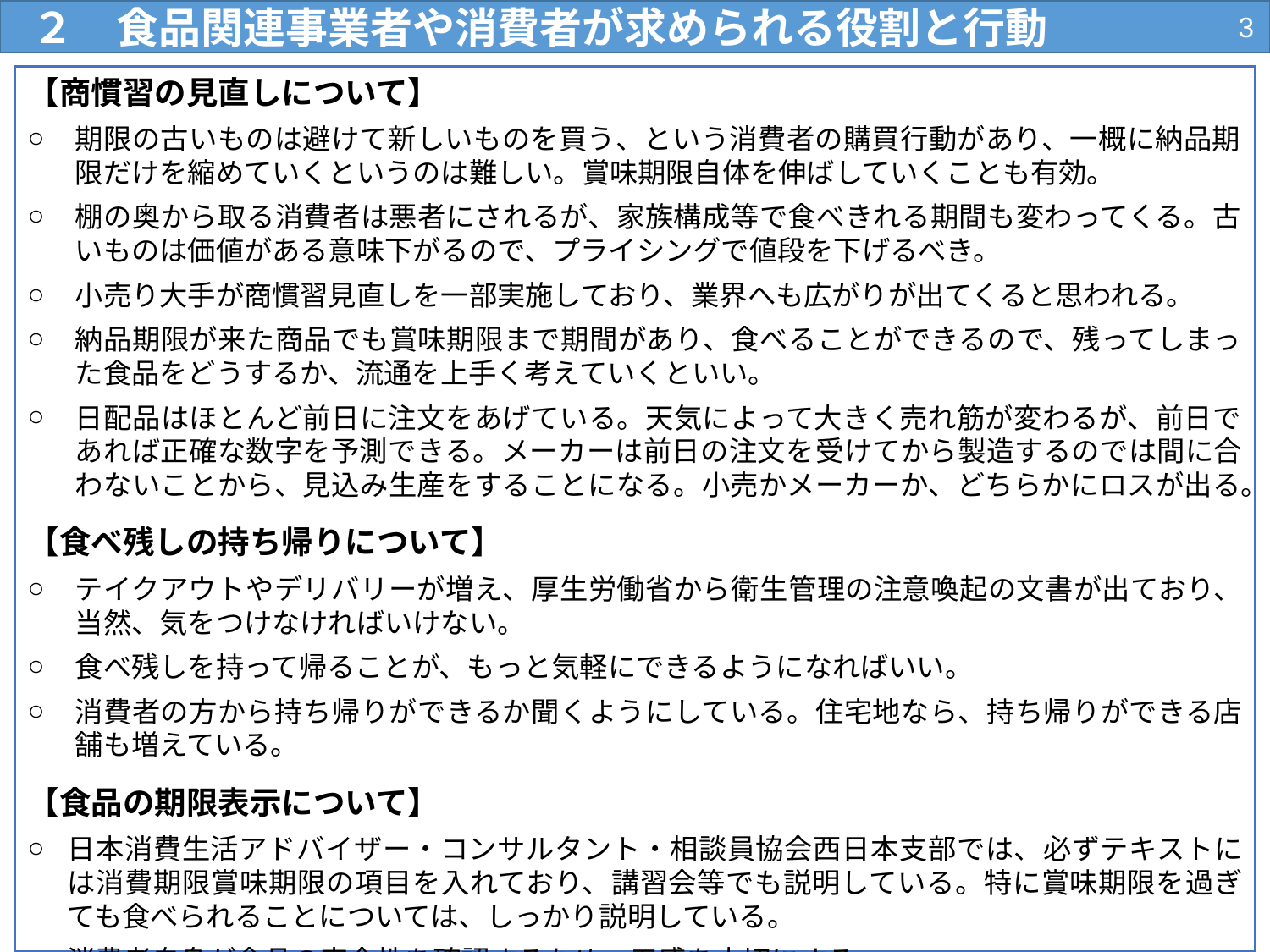

２　食品関連事業者や消費者が求められる役割と行動
3
【商慣習の見直しについて】
期限の古いものは避けて新しいものを買う、という消費者の購買行動があり、一概に納品期限だけを縮めていくというのは難しい。賞味期限自体を伸ばしていくことも有効。
棚の奥から取る消費者は悪者にされるが、家族構成等で食べきれる期間も変わってくる。古いものは価値がある意味下がるので、プライシングで値段を下げるべき。
小売り大手が商慣習見直しを一部実施しており、業界へも広がりが出てくると思われる。
納品期限が来た商品でも賞味期限まで期間があり、食べることができるので、残ってしまった食品をどうするか、流通を上手く考えていくといい。
日配品はほとんど前日に注文をあげている。天気によって大きく売れ筋が変わるが、前日であれば正確な数字を予測できる。メーカーは前日の注文を受けてから製造するのでは間に合わないことから、見込み生産をすることになる。小売かメーカーか、どちらかにロスが出る。
【食べ残しの持ち帰りについて】
テイクアウトやデリバリーが増え、厚生労働省から衛生管理の注意喚起の文書が出ており、当然、気をつけなければいけない。
食べ残しを持って帰ることが、もっと気軽にできるようになればいい。
消費者の方から持ち帰りができるか聞くようにしている。住宅地なら、持ち帰りができる店舗も増えている。
【食品の期限表示について】
日本消費生活アドバイザー・コンサルタント・相談員協会西日本支部では、必ずテキストには消費期限賞味期限の項目を入れており、講習会等でも説明している。特に賞味期限を過ぎても食べられることについては、しっかり説明している。
消費者自身が食品の安全性を確認するため、五感を大切にする。